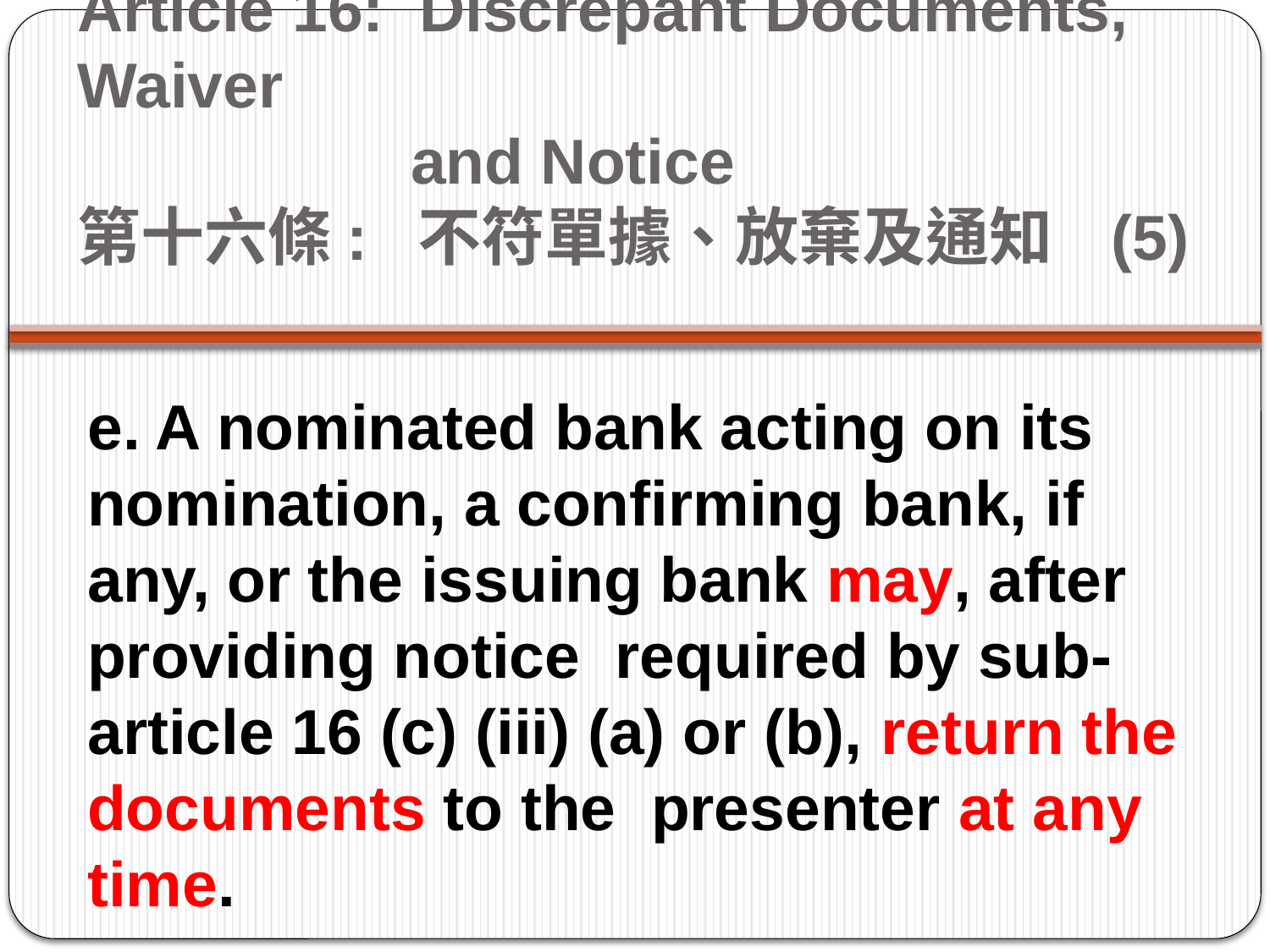

# Article 16:  Discrepant Documents, Waiver and Notice    第十六條:  不符單據、放棄及通知   (5)
e. A nominated bank acting on its nomination, a confirming bank, if any, or the issuing bank may, after providing notice  required by sub-article 16 (c) (iii) (a) or (b), return the documents to the  presenter at any time.